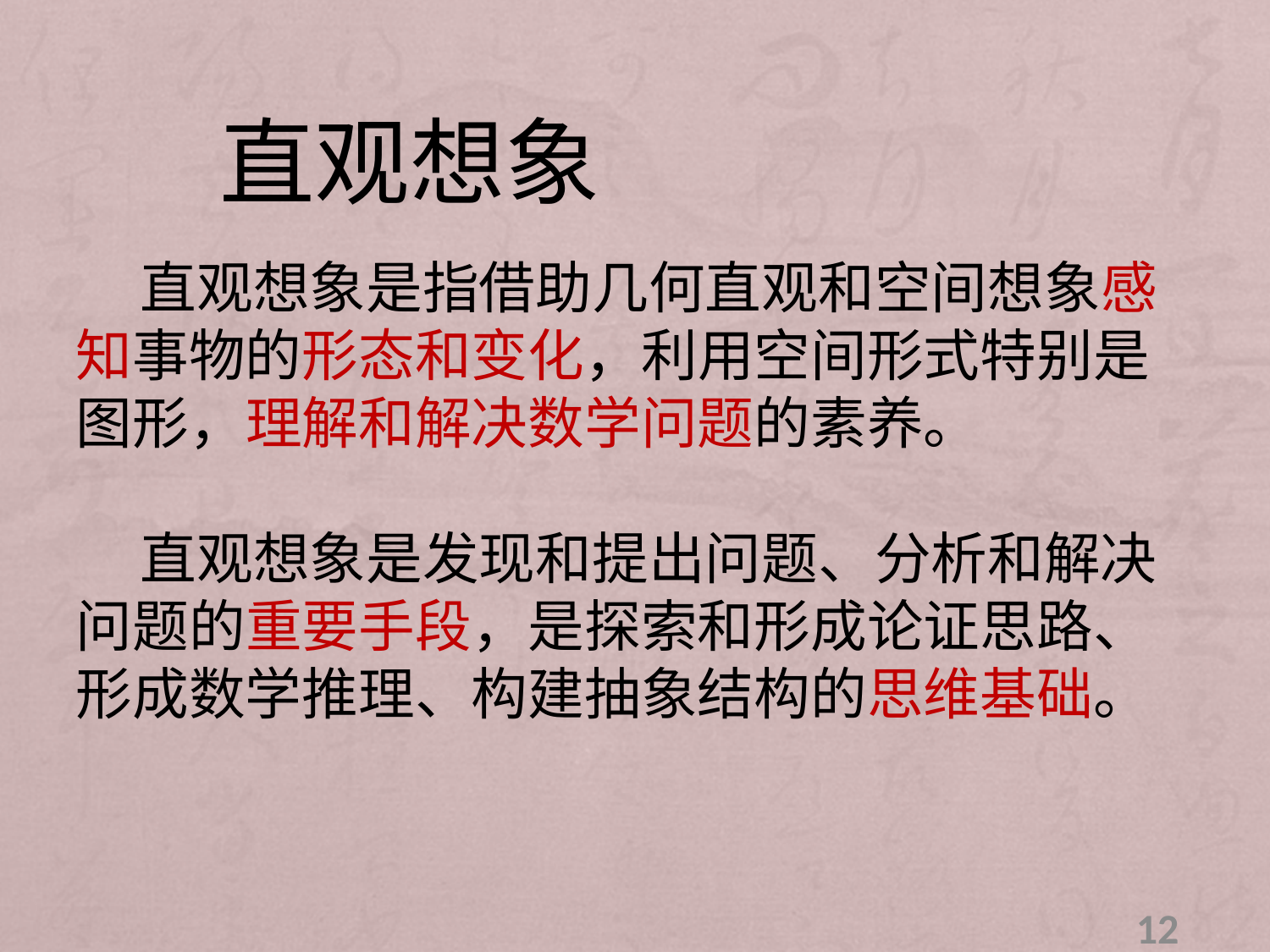

直观想象
    直观想象是指借助几何直观和空间想象感知事物的形态和变化，利用空间形式特别是图形，理解和解决数学问题的素养。

    直观想象是发现和提出问题、分析和解决问题的重要手段，是探索和形成论证思路、形成数学推理、构建抽象结构的思维基础。
12